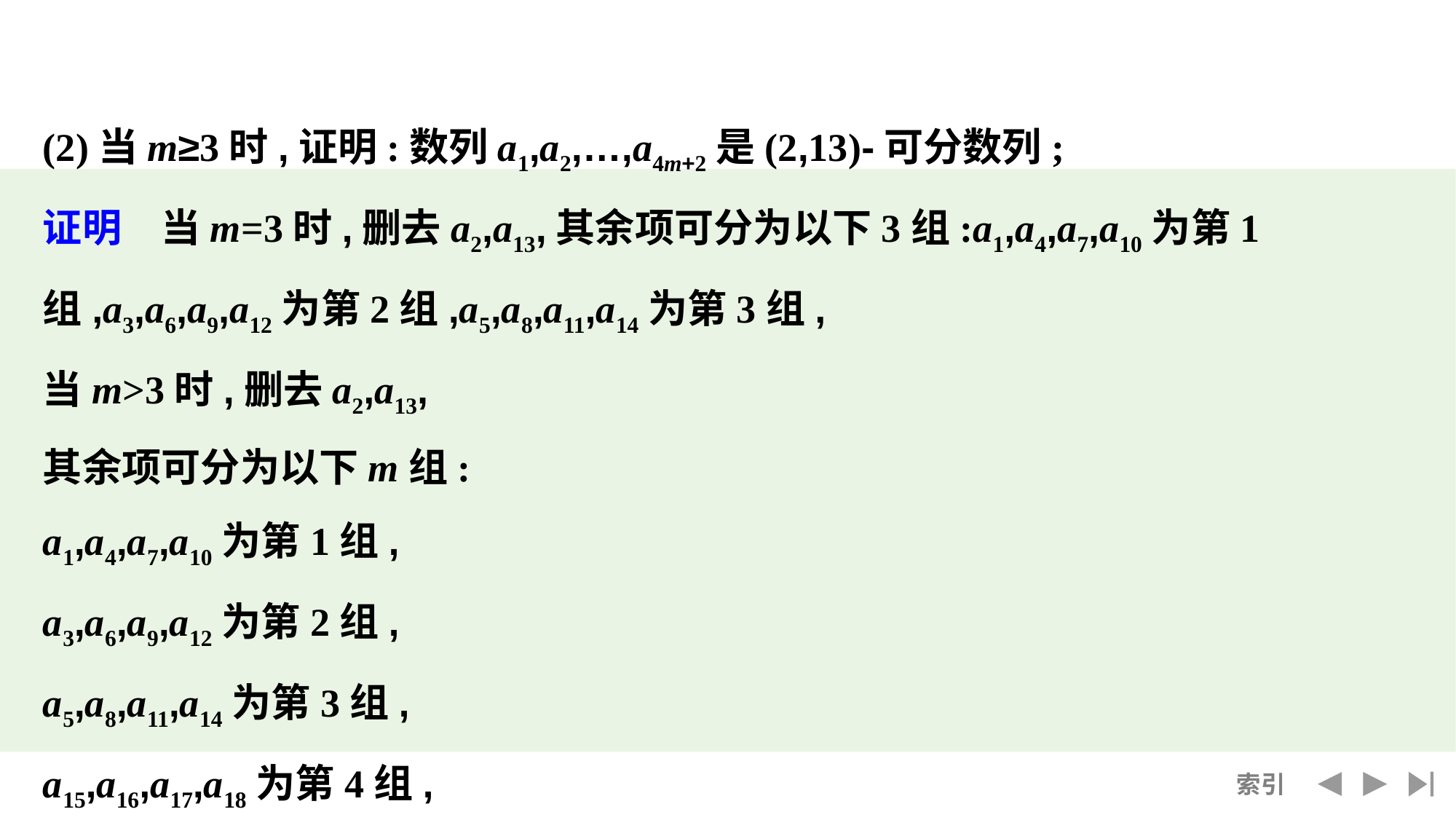

(2)当m≥3时,证明:数列a1,a2,…,a4m+2是(2,13)-可分数列;
证明　当m=3时,删去a2,a13,其余项可分为以下3组:a1,a4,a7,a10为第1组,a3,a6,a9,a12为第2组,a5,a8,a11,a14为第3组,
当m>3时,删去a2,a13,
其余项可分为以下m组:
a1,a4,a7,a10为第1组,
a3,a6,a9,a12为第2组,
a5,a8,a11,a14为第3组,
a15,a16,a17,a18为第4组,